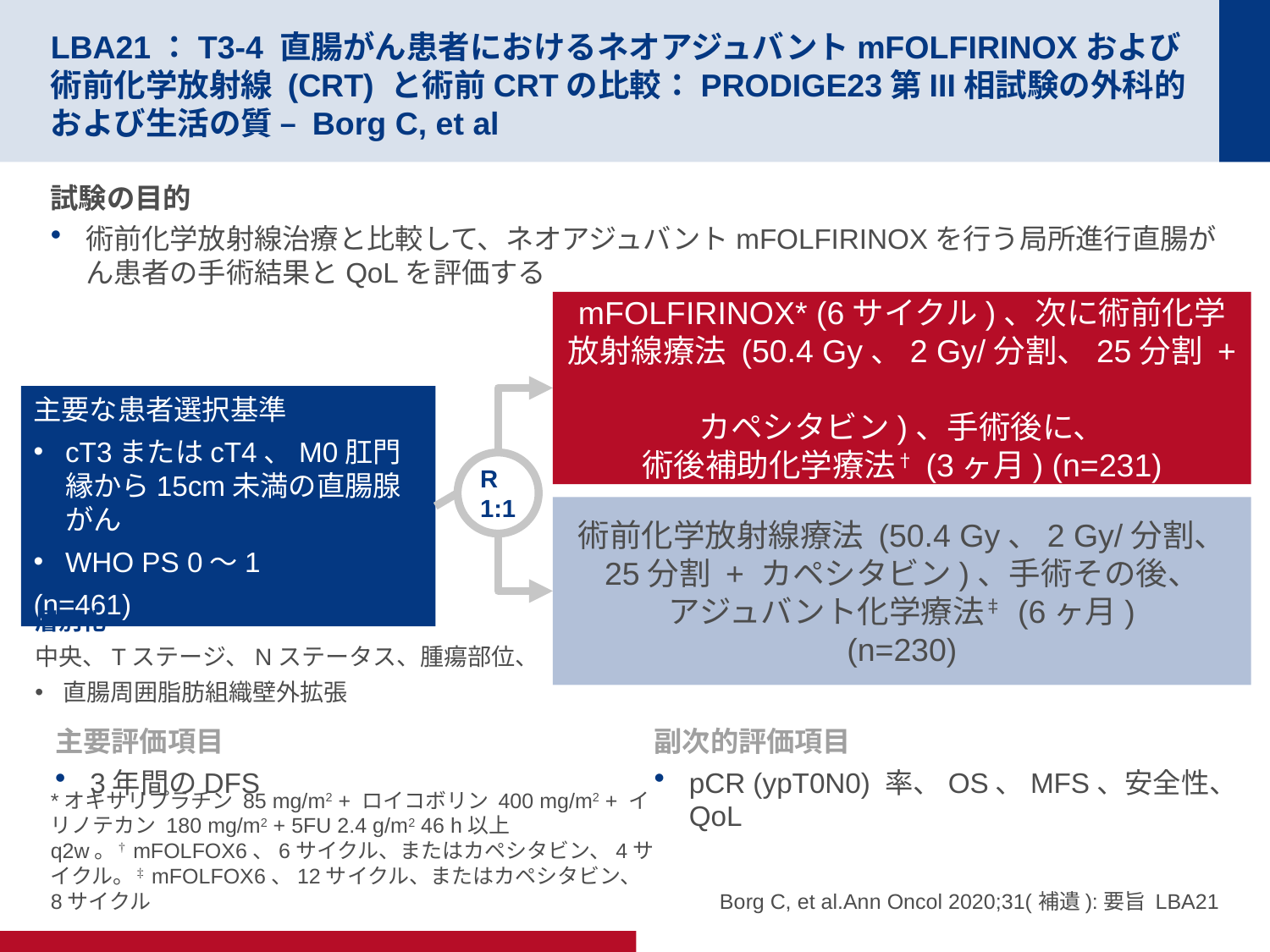

# LBA21：T3-4 直腸がん患者におけるネオアジュバントmFOLFIRINOXおよび術前化学放射線 (CRT) と術前CRTの比較：PRODIGE23第III相試験の外科的および生活の質 – Borg C, et al
試験の目的
術前化学放射線治療と比較して、ネオアジュバントmFOLFIRINOXを行う局所進行直腸がん患者の手術結果とQoLを評価する
mFOLFIRINOX* (6サイクル)、次に術前化学放射線療法 (50.4 Gy、2 Gy/分割、25分割 +
カペシタビン)、手術後に、
術後補助化学療法† (3ヶ月) (n=231)
主要な患者選択基準
cT3またはcT4、M0肛門縁から15cm未満の直腸腺がん
WHO PS 0～1
(n=461)
R
1:1
術前化学放射線療法 (50.4 Gy、2 Gy/分割、
25分割 + カペシタビン)、手術その後、
アジュバント化学療法‡ (6ヶ月)
(n=230)
層別化
中央、Tステージ、Nステータス、腫瘍部位、
直腸周囲脂肪組織壁外拡張

主要評価項目
3年間のDFS
副次的評価項目
pCR (ypT0N0) 率、OS、MFS、安全性、QoL
*オキサリプラチン 85 mg/m2 + ロイコボリン 400 mg/m2 + イリノテカン 180 mg/m2 + 5FU 2.4 g/m2 46 h以上 q2w。†mFOLFOX6、6サイクル、またはカペシタビン、4サイクル。‡mFOLFOX6、12サイクル、またはカペシタビン、8サイクル
Borg C, et al.Ann Oncol 2020;31(補遺):要旨 LBA21